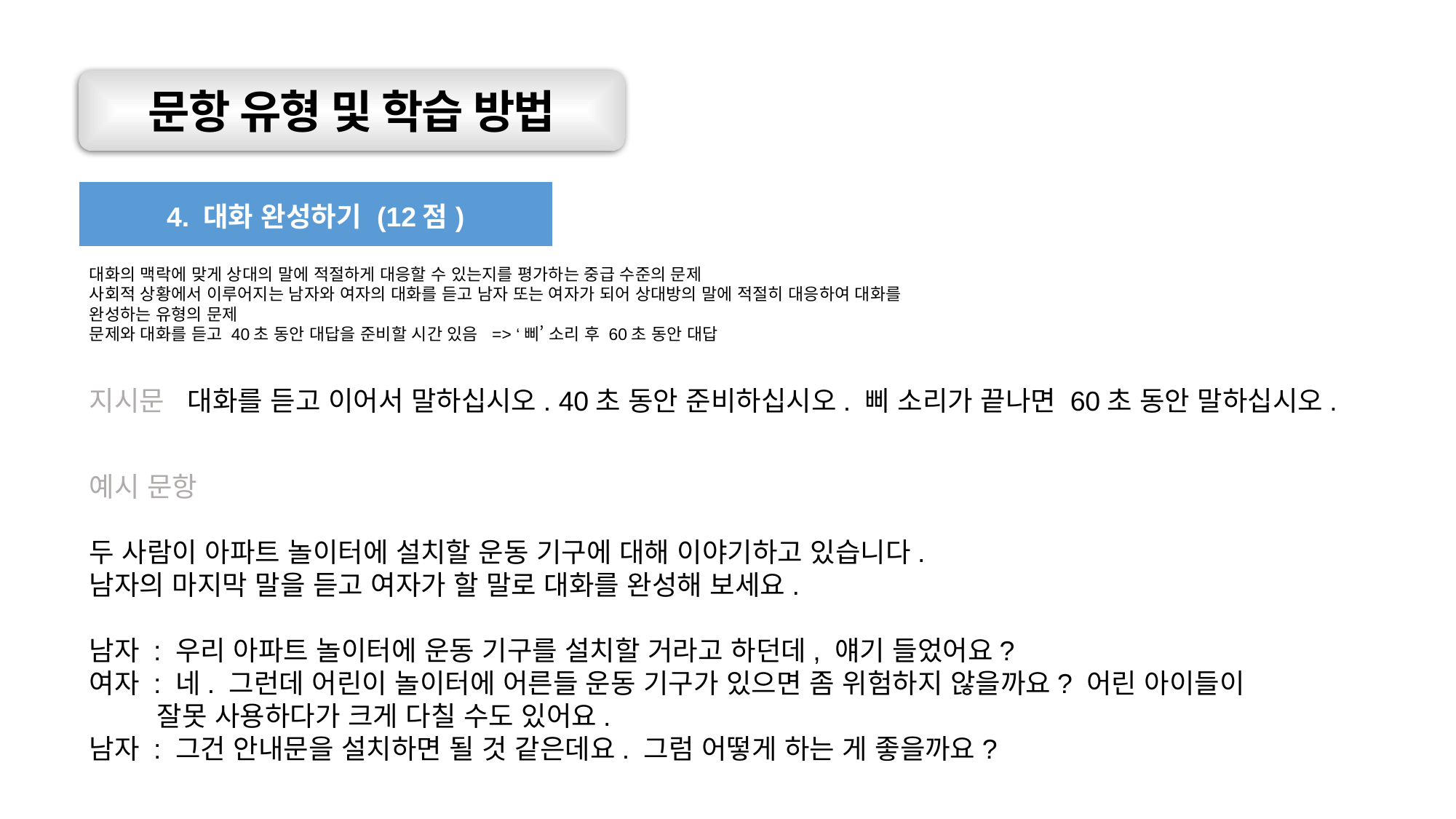

문항 유형 및 학습 방법
| 4. 대화 완성하기 (12점) |
| --- |
대화의 맥락에 맞게 상대의 말에 적절하게 대응할 수 있는지를 평가하는 중급 수준의 문제
사회적 상황에서 이루어지는 남자와 여자의 대화를 듣고 남자 또는 여자가 되어 상대방의 말에 적절히 대응하여 대화를 완성하는 유형의 문제
문제와 대화를 듣고 40초 동안 대답을 준비할 시간 있음  => ‘삐’ 소리 후 60초 동안 대답
지시문   대화를 듣고 이어서 말하십시오. 40초 동안 준비하십시오. 삐 소리가 끝나면 60초 동안 말하십시오.
예시 문항

두 사람이 아파트 놀이터에 설치할 운동 기구에 대해 이야기하고 있습니다.
남자의 마지막 말을 듣고 여자가 할 말로 대화를 완성해 보세요.

남자 : 우리 아파트 놀이터에 운동 기구를 설치할 거라고 하던데, 얘기 들었어요?
여자 : 네. 그런데 어린이 놀이터에 어른들 운동 기구가 있으면 좀 위험하지 않을까요? 어린 아이들이
        잘못 사용하다가 크게 다칠 수도 있어요.
남자 : 그건 안내문을 설치하면 될 것 같은데요. 그럼 어떻게 하는 게 좋을까요?